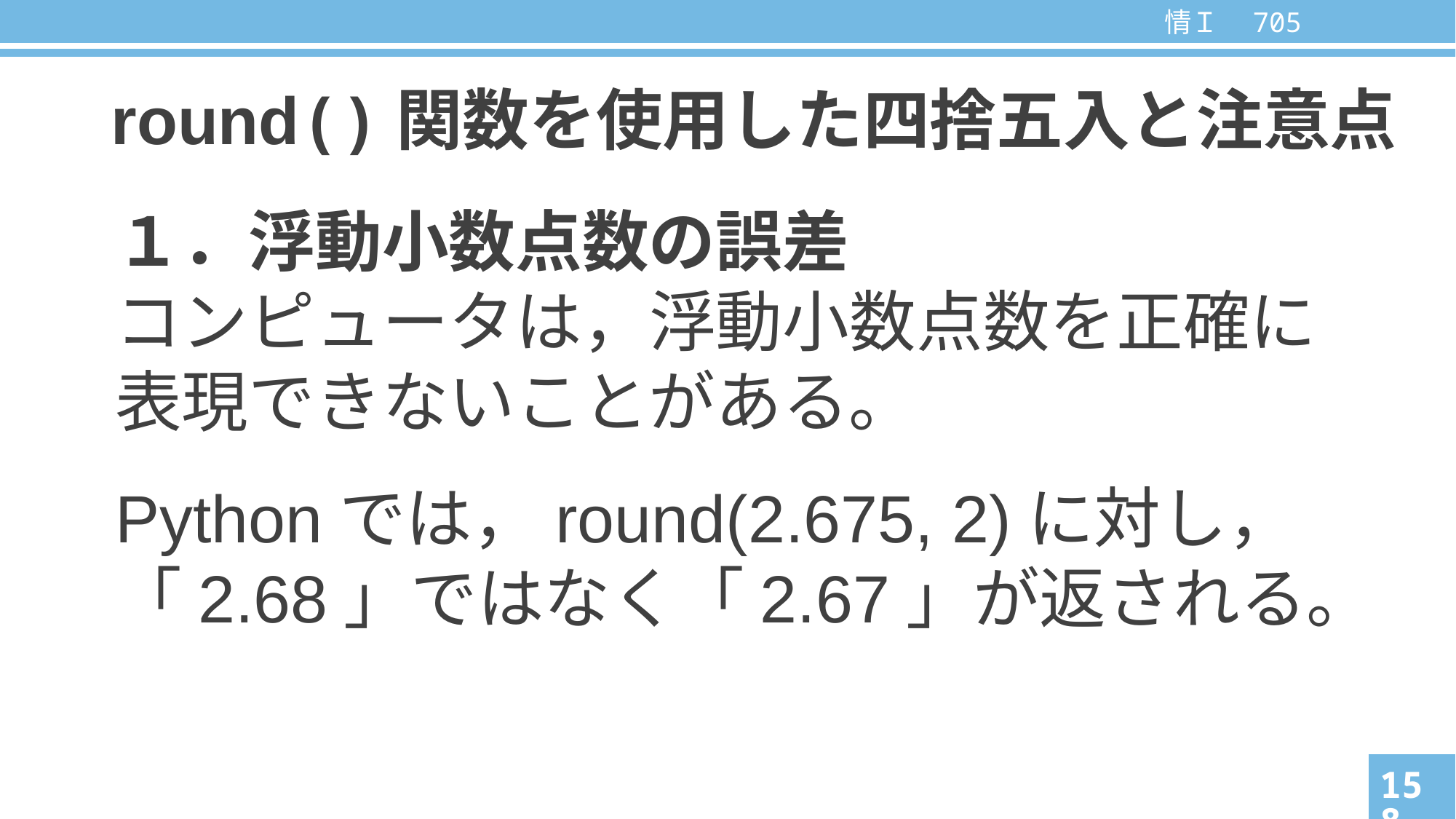

# round()関数を使用した四捨五入と注意点
１．浮動小数点数の誤差
コンピュータは，浮動小数点数を正確に
表現できないことがある。
Pythonでは，round(2.675, 2)に対し，
「2.68」ではなく「2.67」が返される。
158